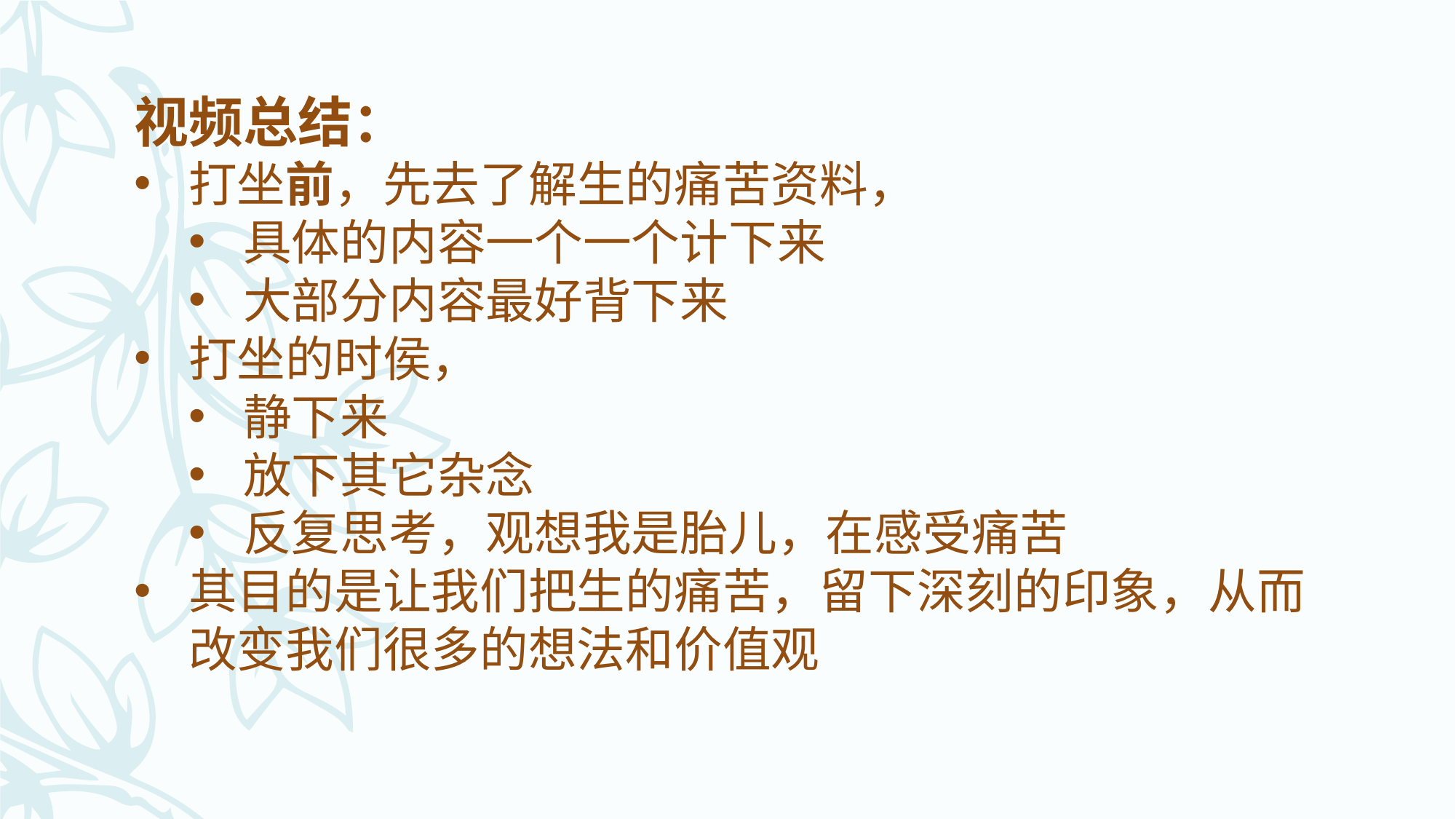

视频总结：
打坐前，先去了解生的痛苦资料，
具体的内容一个一个计下来
大部分内容最好背下来
打坐的时侯，
静下来
放下其它杂念
反复思考，观想我是胎儿，在感受痛苦
其目的是让我们把生的痛苦，留下深刻的印象，从而改变我们很多的想法和价值观